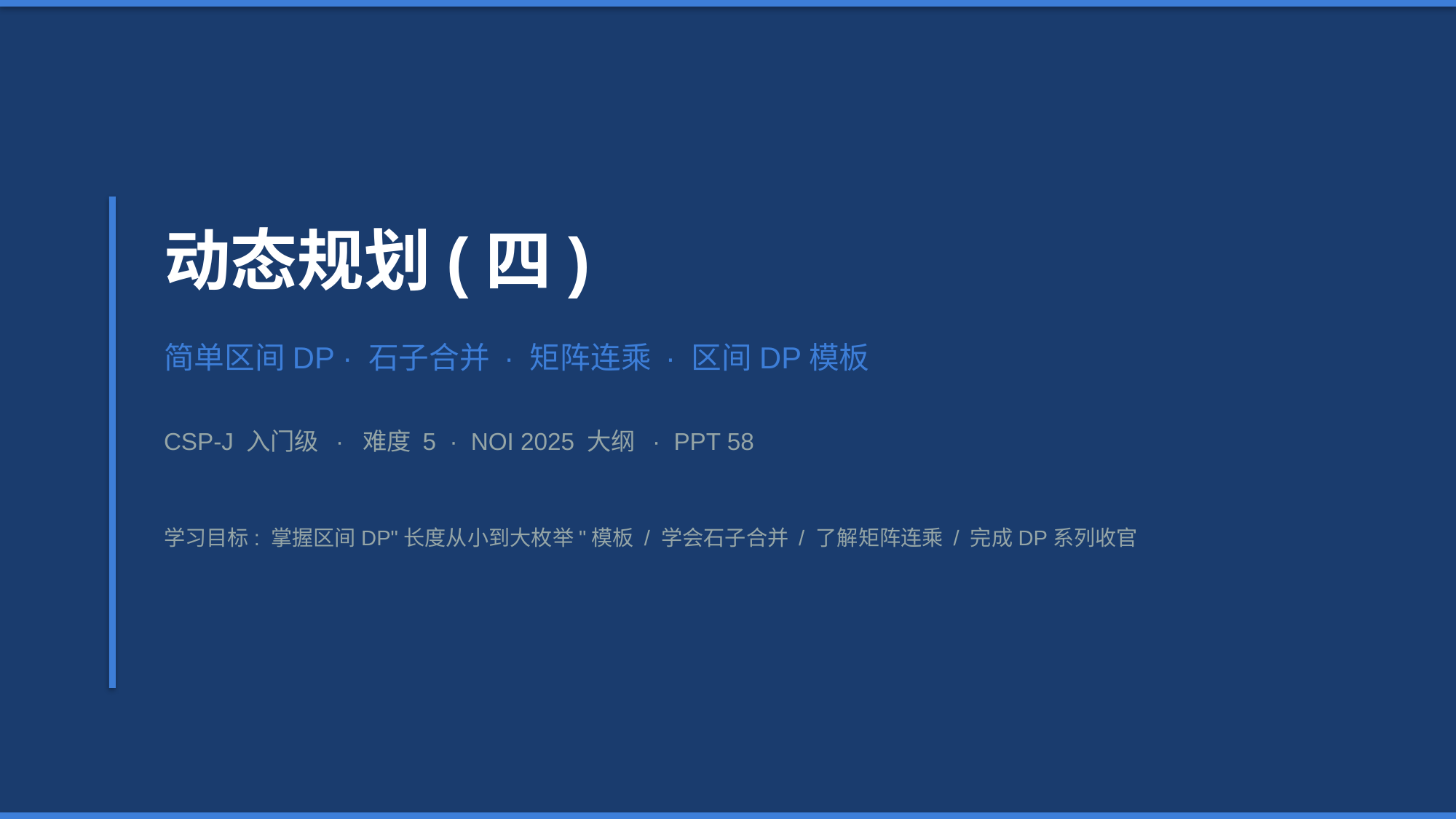

动态规划(四)
简单区间DP · 石子合并 · 矩阵连乘 · 区间DP模板
CSP-J 入门级  ·  难度 5  ·  NOI 2025 大纲  ·  PPT 58
学习目标: 掌握区间DP"长度从小到大枚举"模板 / 学会石子合并 / 了解矩阵连乘 / 完成DP系列收官